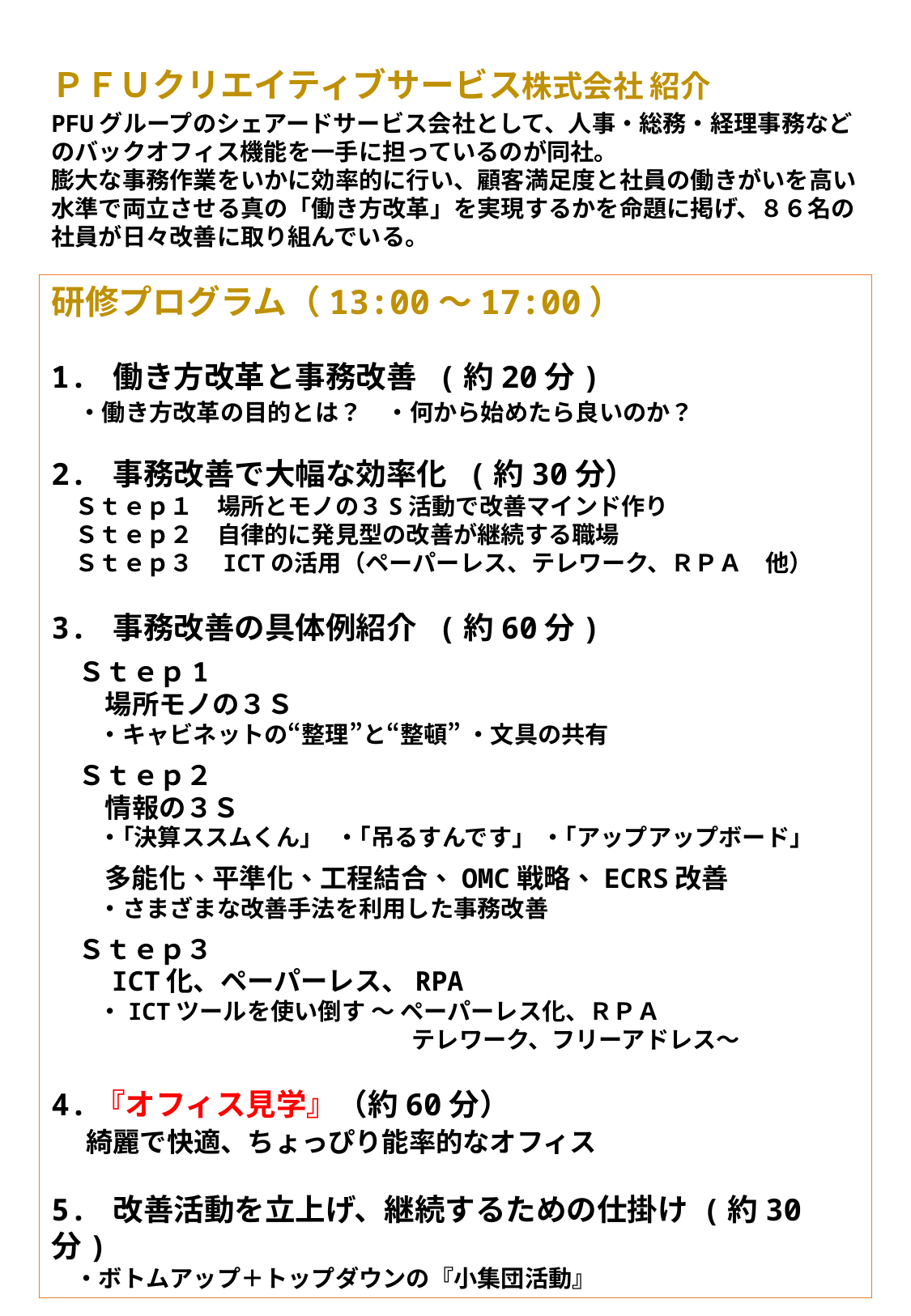

ＰＦＵクリエイティブサービス株式会社 紹介
PFUグループのシェアードサービス会社として、人事・総務・経理事務などのバックオフィス機能を一手に担っているのが同社。
膨大な事務作業をいかに効率的に行い、顧客満足度と社員の働きがいを高い水準で両立させる真の「働き方改革」を実現するかを命題に掲げ、８６名の社員が日々改善に取り組んでいる。
研修プログラム（13:00～17:00）

1. 働き方改革と事務改善  (約20分)
　・働き方改革の目的とは？　・何から始めたら良いのか？

2. 事務改善で大幅な効率化  (約30分）
　Ｓｔｅｐ１　場所とモノの３S活動で改善マインド作り　
　Ｓｔｅｐ２　自律的に発見型の改善が継続する職場
　Ｓｔｅｐ３　ICTの活用（ペーパーレス、テレワーク、ＲＰＡ　他）

3. 事務改善の具体例紹介  (約60分)
　Ｓｔｅｐ1
　　場所モノの３Ｓ
　　・キャビネットの“整理”と“整頓” ・文具の共有
　Ｓｔｅｐ２
　　情報の３Ｓ
　　・｢決算ススムくん｣　・｢吊るすんです」 ・｢アップアップボード｣
　　多能化、平準化、工程結合、OMC戦略、ECRS改善
　　・さまざまな改善手法を利用した事務改善
　Ｓｔｅｐ３
　　ICT化、ペーパーレス、RPA
　　・ICTツールを使い倒す ～ ペーパーレス化、ＲＰＡ
　　　　　　　　　　　　　　　 テレワーク、フリーアドレス～

4.『オフィス見学』（約60分）
    綺麗で快適、ちょっぴり能率的なオフィス

5. 改善活動を立上げ、継続するための仕掛け (約30分)
　・ボトムアップ＋トップダウンの『小集団活動』